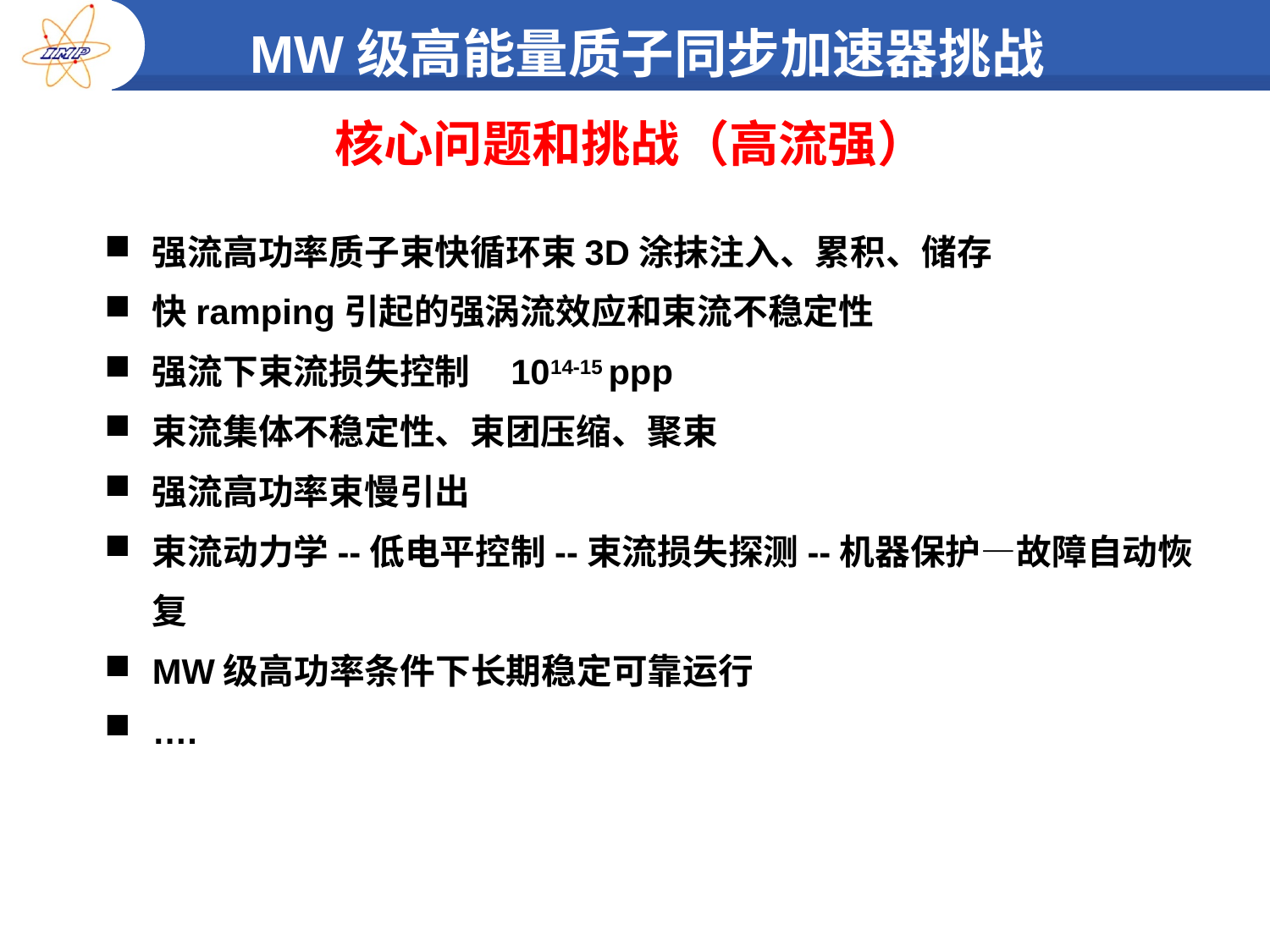

MW级高能量质子同步加速器挑战
核心问题和挑战（高流强）
强流高功率质子束快循环束3D涂抹注入、累积、储存
快ramping引起的强涡流效应和束流不稳定性
强流下束流损失控制    1014-15 ppp
束流集体不稳定性、束团压缩、聚束
强流高功率束慢引出
束流动力学--低电平控制--束流损失探测--机器保护—故障自动恢复
MW级高功率条件下长期稳定可靠运行
….